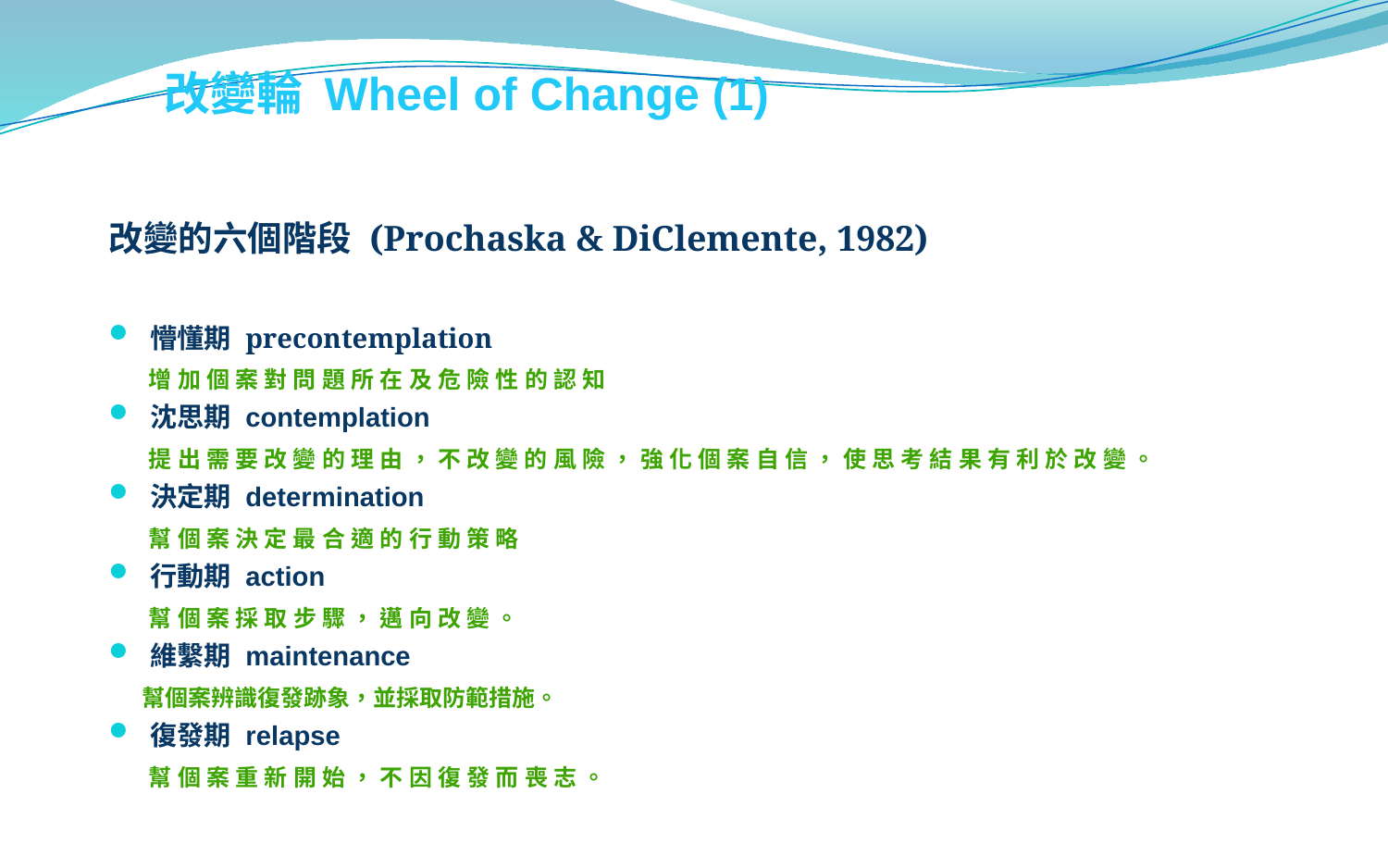

改變輪 Wheel of Change (1)
改變的六個階段 (Prochaska & DiClemente, 1982)

懵懂期 precontemplation
   增加個案對問題所在及危險性的認知
沈思期 contemplation
   提出需要改變的理由，不改變的風險，強化個案自信，使思考結果有利於改變。
決定期 determination
   幫個案決定最合適的行動策略
行動期 action
   幫個案採取步驟，邁向改變。
維繫期 maintenance
     幫個案辨識復發跡象，並採取防範措施。
復發期 relapse
   幫個案重新開始，不因復發而喪志。